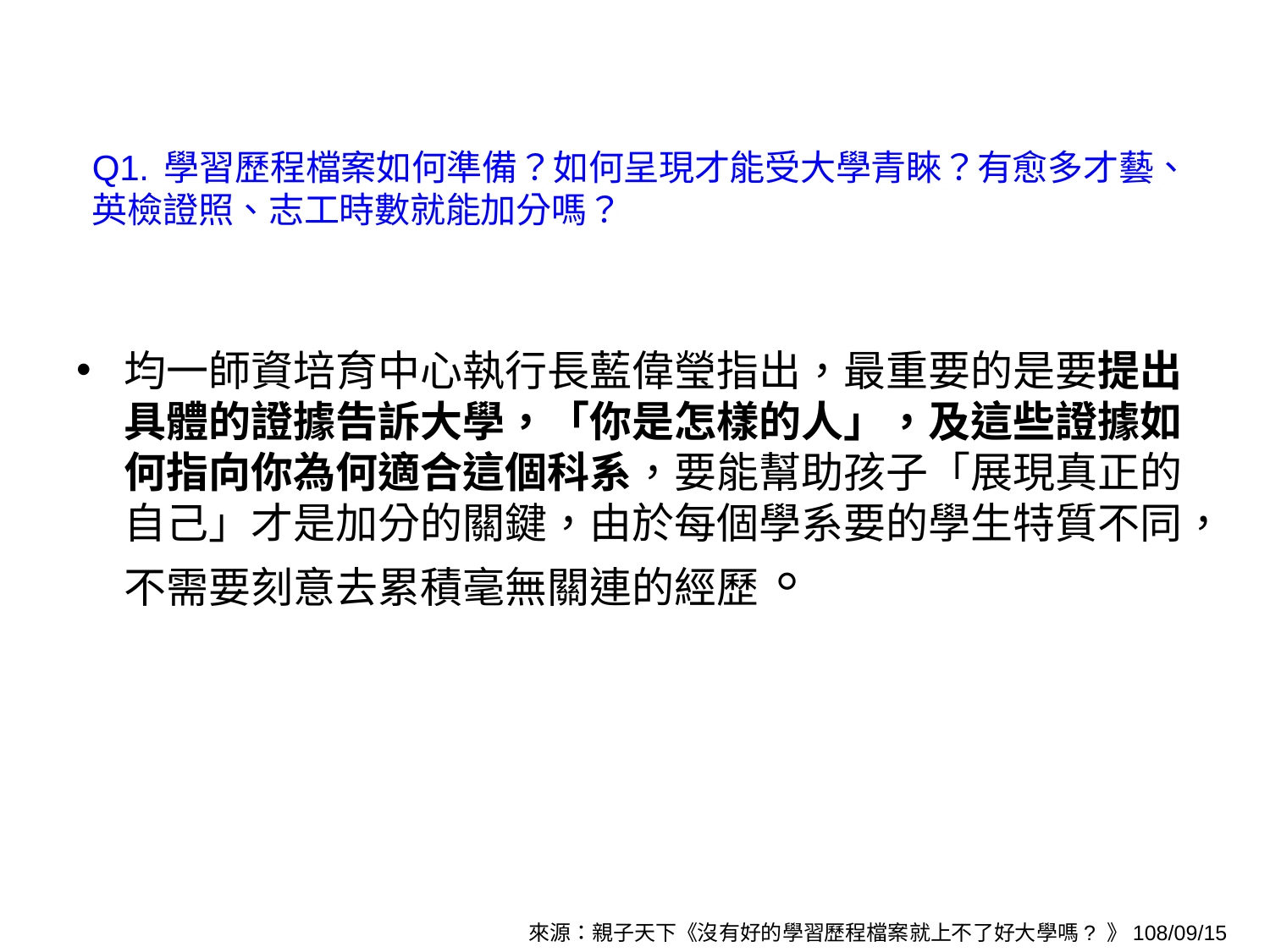

# Q1. 學習歷程檔案如何準備？如何呈現才能受大學青睞？有愈多才藝、英檢證照、志工時數就能加分嗎？
均一師資培育中心執行長藍偉瑩指出，最重要的是要提出具體的證據告訴大學，「你是怎樣的人」，及這些證據如何指向你為何適合這個科系，要能幫助孩子「展現真正的自己」才是加分的關鍵，由於每個學系要的學生特質不同，不需要刻意去累積毫無關連的經歷。
來源：親子天下《沒有好的學習歷程檔案就上不了好大學嗎? 》108/09/15